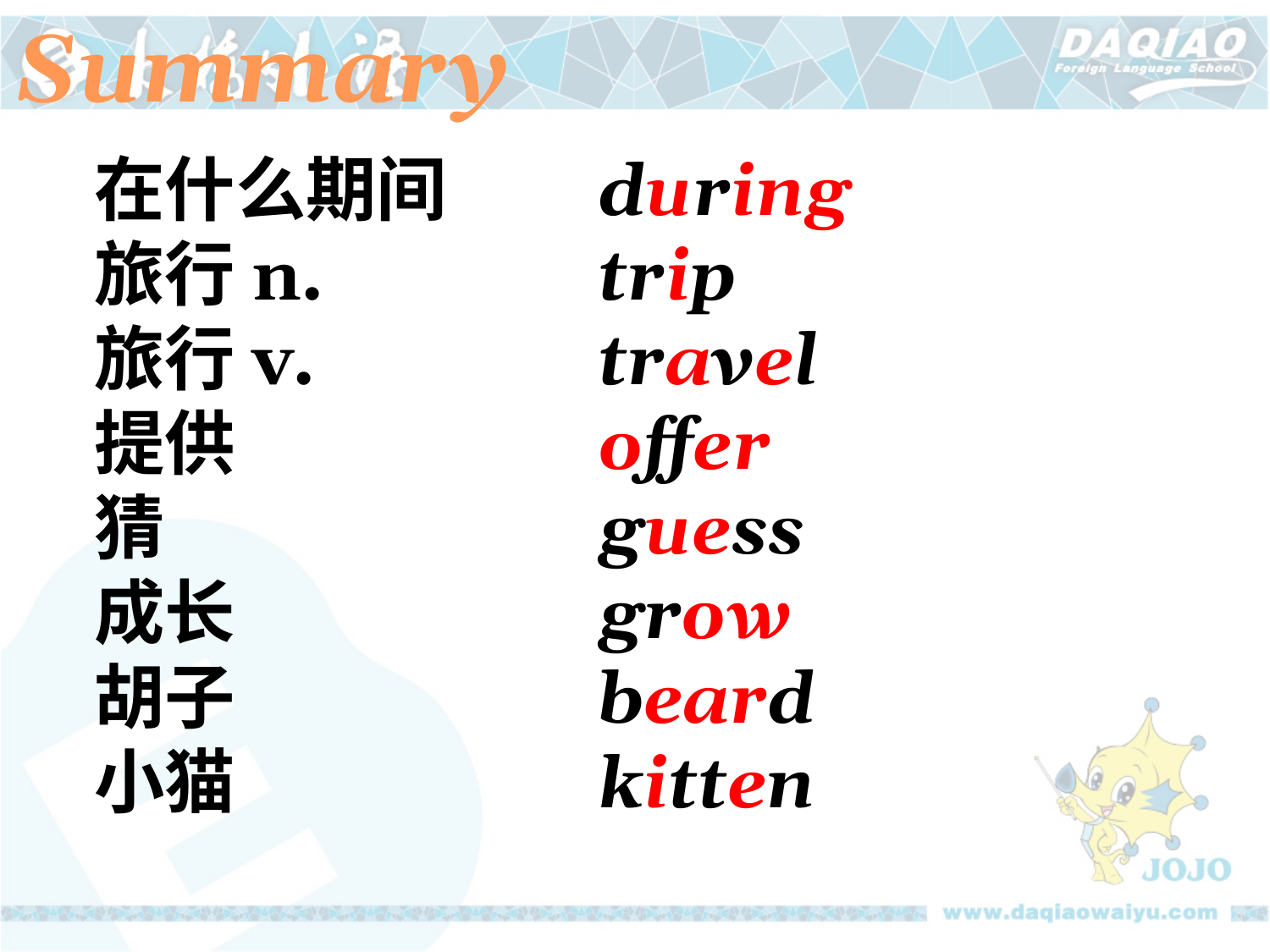

Summary
during
trip
travel
offer
guess
grow
beard
kitten

在什么期间
旅行n.
旅行v.
提供
猜
成长
胡子
小猫